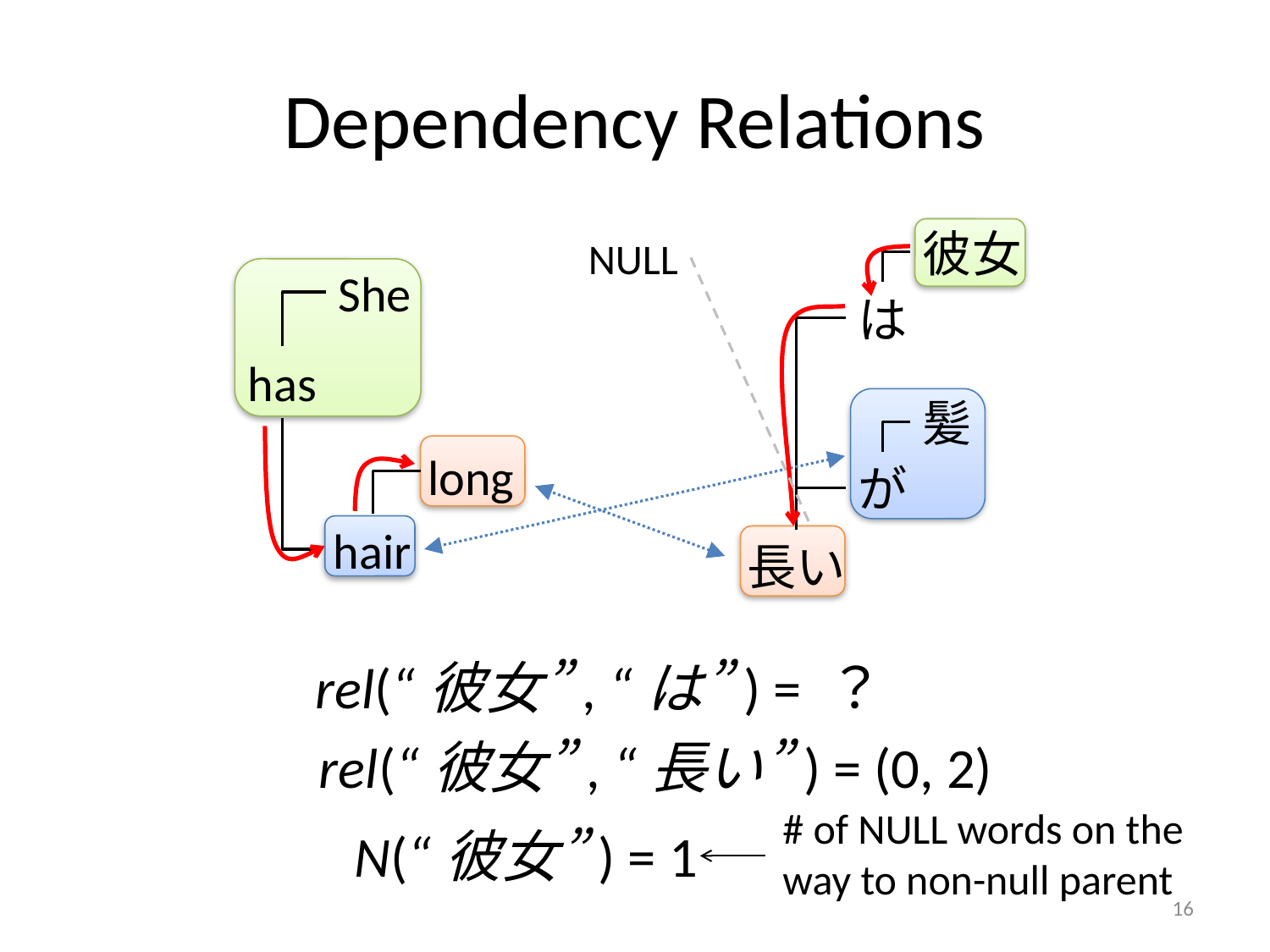

# Dependency Relations
彼女

は
NULL

She

has
hair

髪

が

long

長い
rel(“彼女”, “は”) = ？
rel(“彼女”, “長い”) = (0, 2)
# of NULL words on the way to non-null parent
N(“彼女”) = 1
16